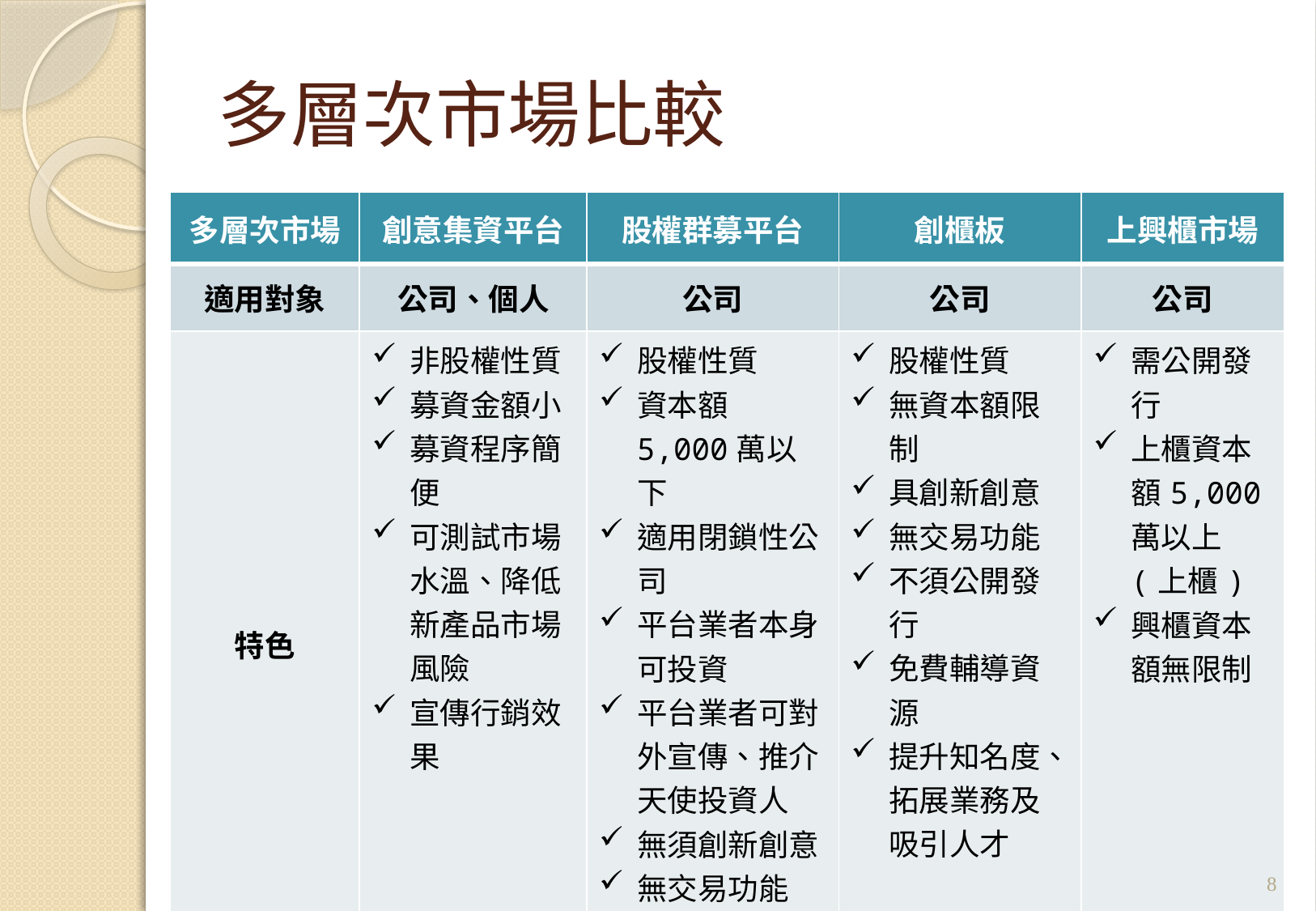

# 多層次市場比較
| 多層次市場 | 創意集資平台 | 股權群募平台 | 創櫃板 | 上興櫃市場 |
| --- | --- | --- | --- | --- |
| 適用對象 | 公司、個人 | 公司 | 公司 | 公司 |
| 特色 | 非股權性質 募資金額小 募資程序簡便 可測試市場水溫、降低新產品市場風險 宣傳行銷效果 | 股權性質 資本額5,000萬以下 適用閉鎖性公司 平台業者本身可投資 平台業者可對外宣傳、推介天使投資人 無須創新創意 無交易功能 | 股權性質 無資本額限制 具創新創意 無交易功能 不須公開發行 免費輔導資源 提升知名度、拓展業務及吸引人才 | 需公開發行 上櫃資本額5,000萬以上(上櫃) 興櫃資本額無限制 |
8